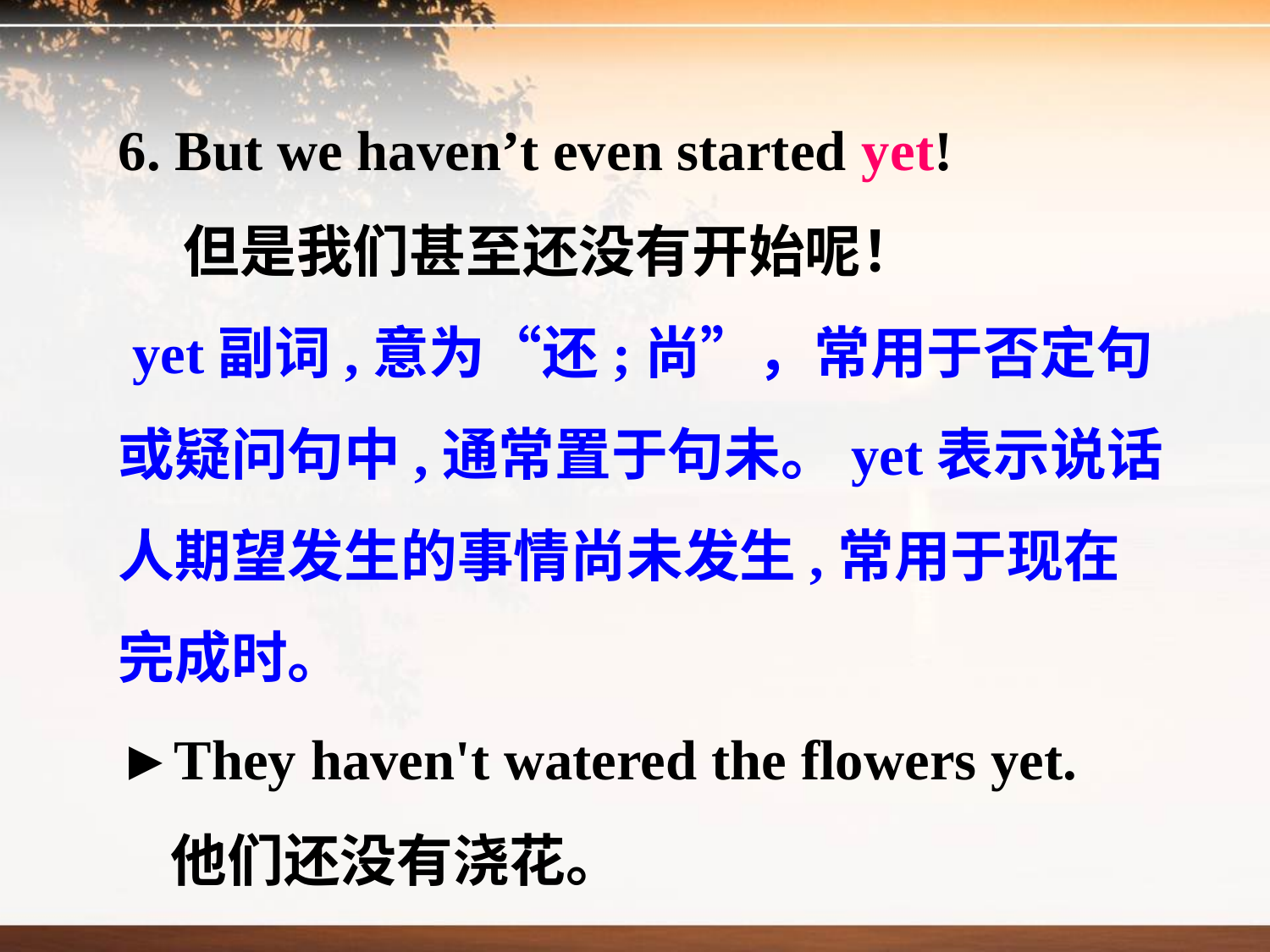

6. But we haven’t even started yet!
    但是我们甚至还没有开始呢！
 yet副词,意为“还;尚”，常用于否定句或疑问句中,通常置于句未。yet表示说话人期望发生的事情尚未发生,常用于现在完成时。
►They haven't watered the flowers yet.
   他们还没有浇花。